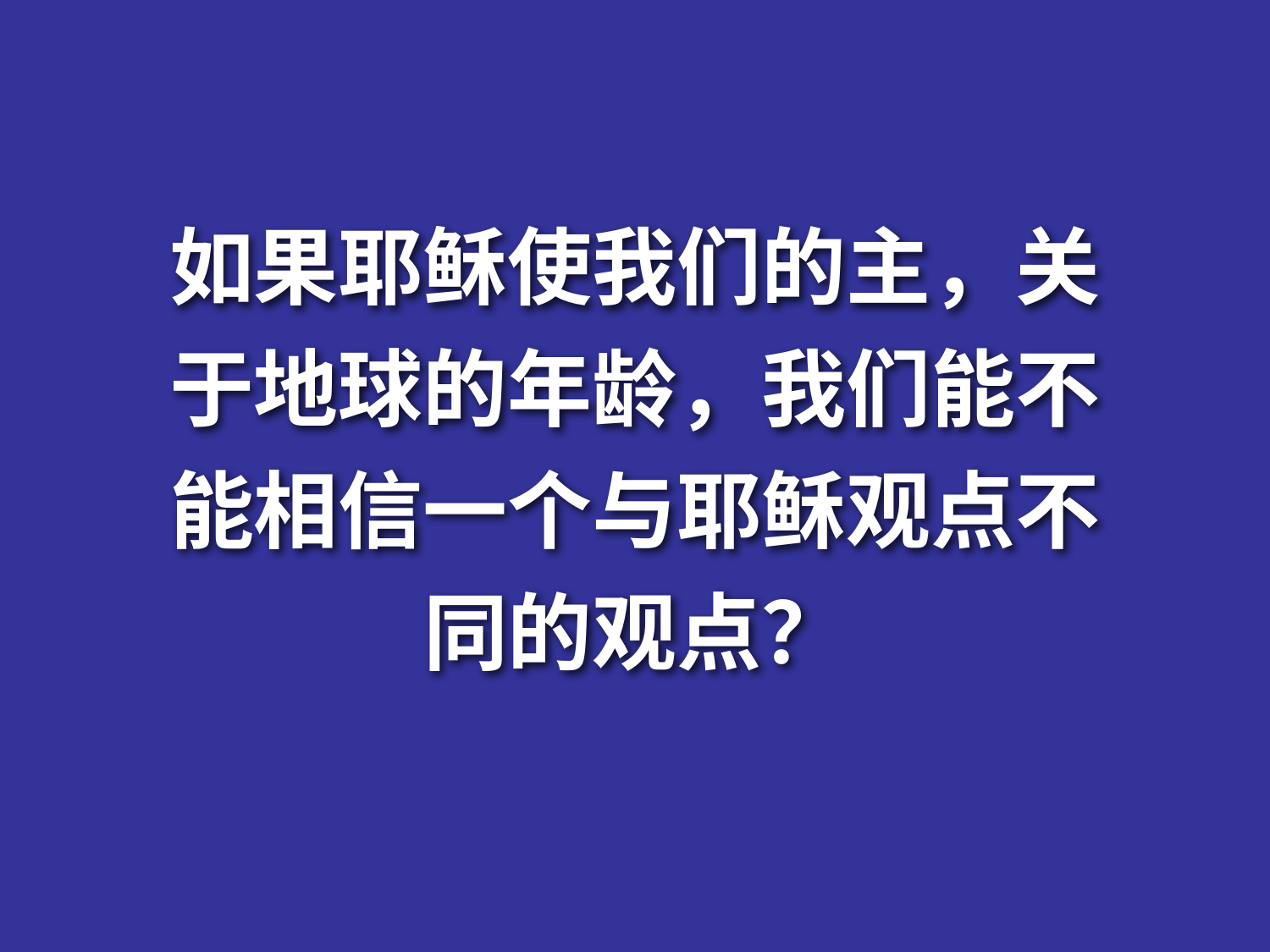

# If Jesus is my Lord …
如果耶稣使我们的主，关于地球的年龄，我们能不能相信一个与耶稣观点不同的观点？